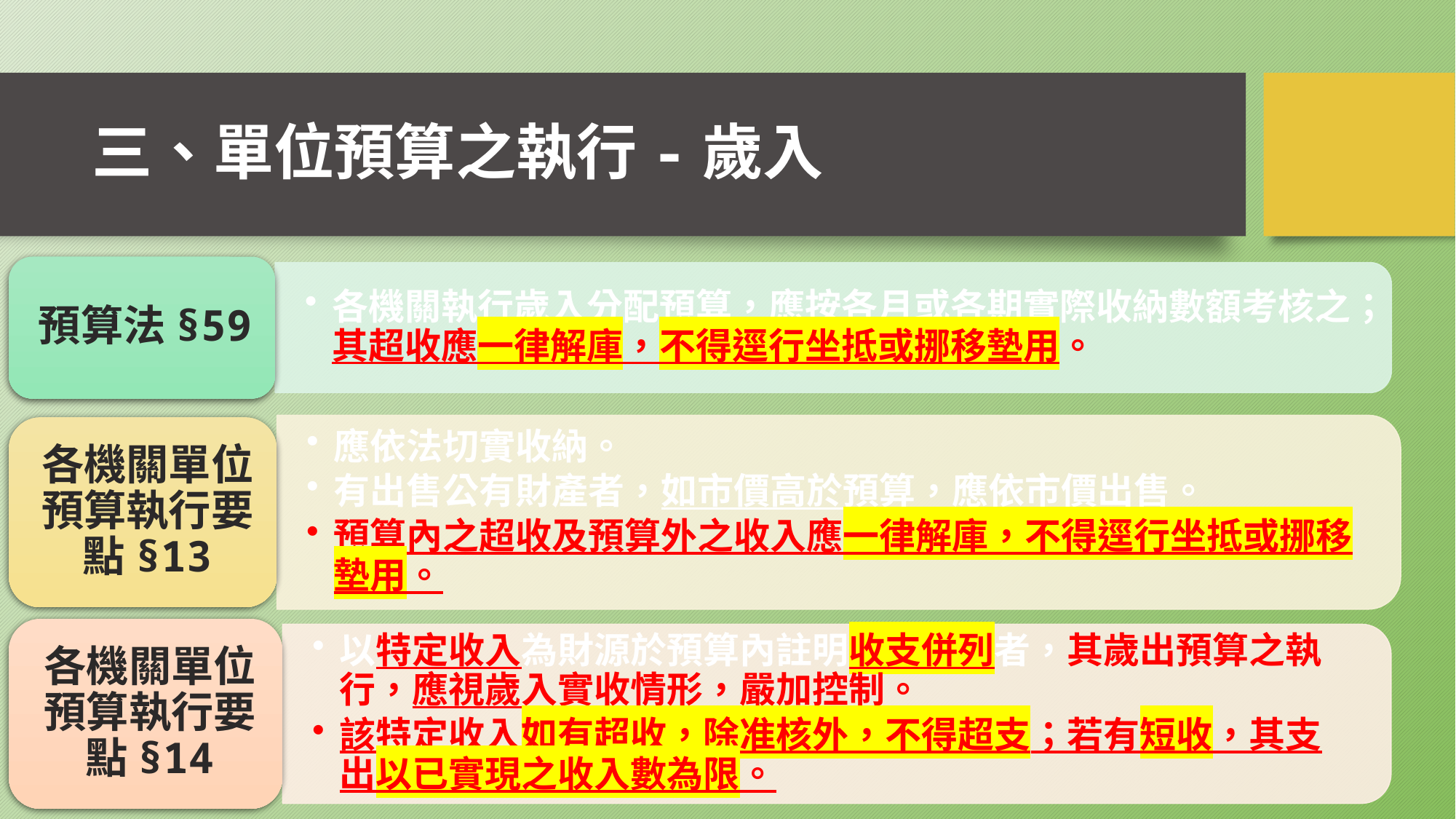

# 三、單位預算之執行-歲入
各機關執行歲入分配預算，應按各月或各期實際收納數額考核之；其超收應一律解庫，不得逕行坐抵或挪移墊用。
預算法§59
應依法切實收納。
有出售公有財產者，如市價高於預算，應依市價出售。
預算內之超收及預算外之收入應一律解庫，不得逕行坐抵或挪移墊用。
各機關單位預算執行要點§13
以特定收入為財源於預算內註明收支併列者，其歲出預算之執行，應視歲入實收情形，嚴加控制。
該特定收入如有超收，除准核外，不得超支；若有短收，其支出以已實現之收入數為限。
各機關單位預算執行要點§14